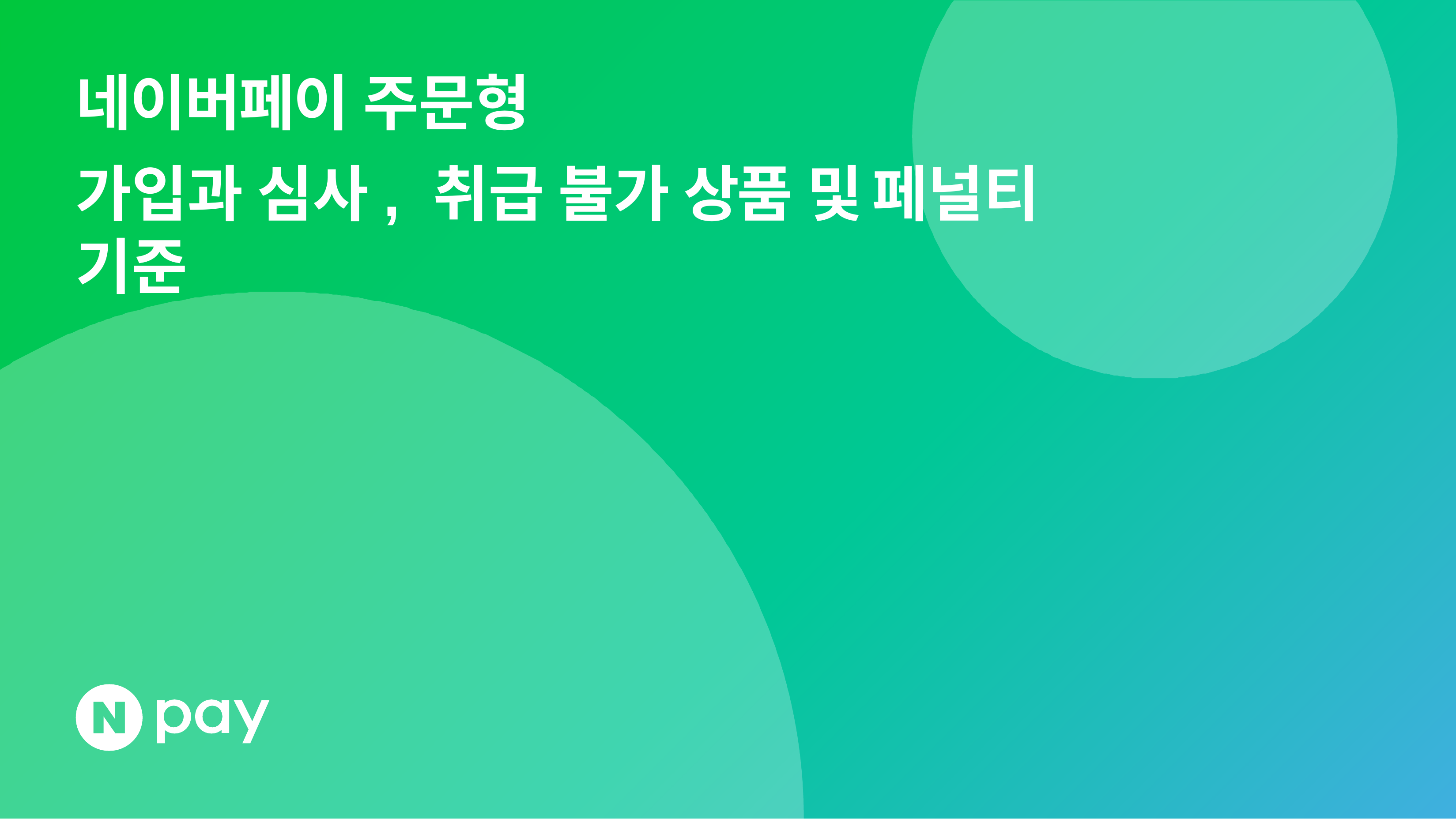

# 네이버페이 주문형
가입과 심사, 취급 불가 상품 및 페널티 기준